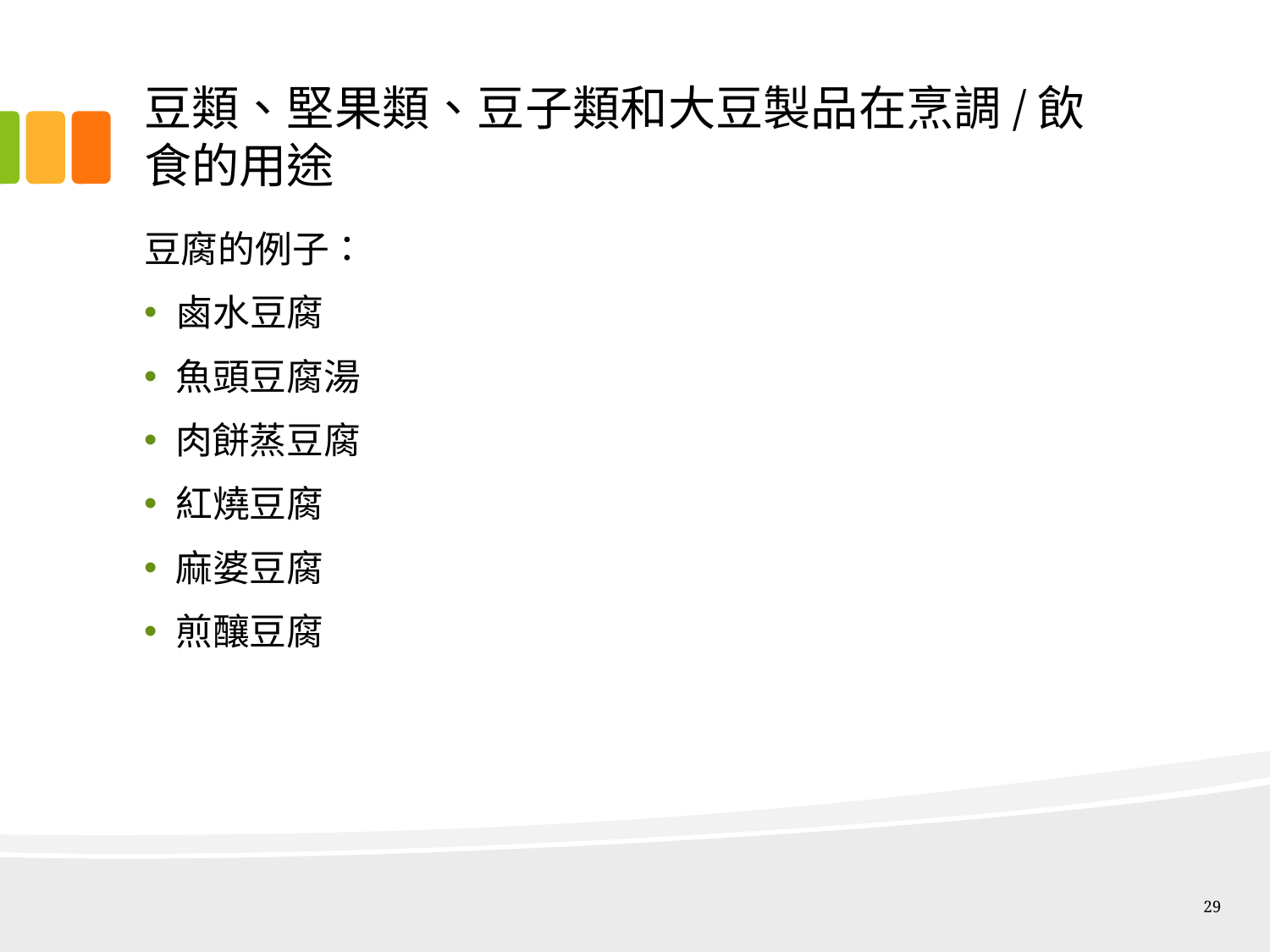

# 豆類、堅果類、豆子類和大豆製品在烹調/飲食的用途
豆腐的例子：
鹵水豆腐
魚頭豆腐湯
肉餅蒸豆腐
紅燒豆腐
麻婆豆腐
煎釀豆腐
29